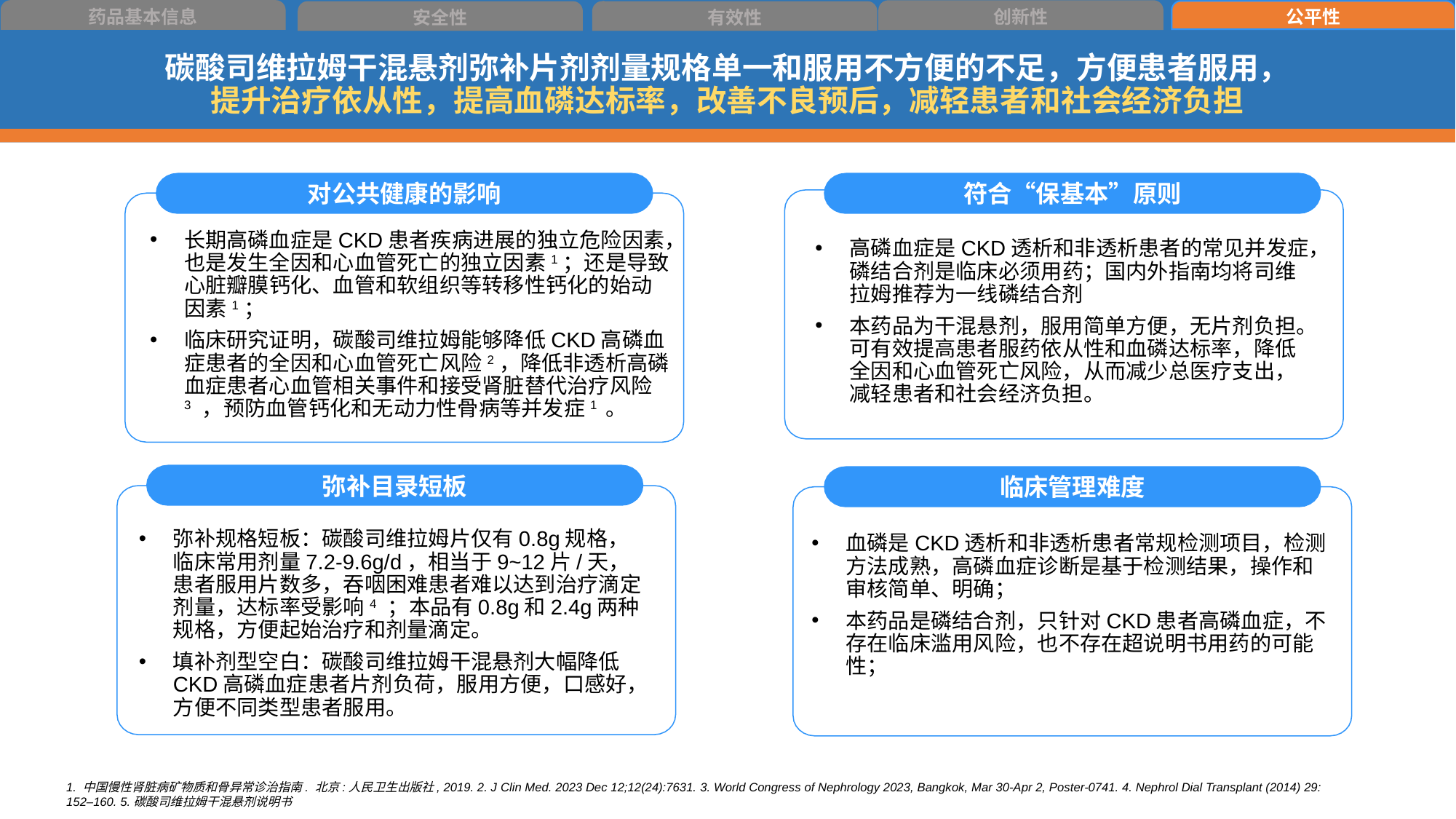

药品基本信息
创新性
公平性
有效性
安全性
# 碳酸司维拉姆干混悬剂弥补片剂剂量规格单一和服用不方便的不足，方便患者服用， 提升治疗依从性，提高血磷达标率，改善不良预后，减轻患者和社会经济负担
对公共健康的影响
符合“保基本”原则

长期高磷血症是CKD患者疾病进展的独立危险因素，也是发生全因和心血管死亡的独立因素1；还是导致心脏瓣膜钙化、血管和软组织等转移性钙化的始动因素1；
临床研究证明，碳酸司维拉姆能够降低CKD高磷血症患者的全因和心血管死亡风险2，降低非透析高磷血症患者心血管相关事件和接受肾脏替代治疗风险3 ，预防血管钙化和无动力性骨病等并发症1 。
高磷血症是CKD透析和非透析患者的常见并发症，磷结合剂是临床必须用药；国内外指南均将司维拉姆推荐为一线磷结合剂
本药品为干混悬剂，服用简单方便，无片剂负担。可有效提高患者服药依从性和血磷达标率，降低全因和心血管死亡风险，从而减少总医疗支出，减轻患者和社会经济负担。

弥补目录短板
临床管理难度

弥补规格短板：碳酸司维拉姆片仅有0.8g规格，临床常用剂量7.2-9.6g/d，相当于9~12片/天，患者服用片数多，吞咽困难患者难以达到治疗滴定剂量，达标率受影响4 ；本品有0.8g和2.4g两种规格，方便起始治疗和剂量滴定。
填补剂型空白：碳酸司维拉姆干混悬剂大幅降低CKD高磷血症患者片剂负荷，服用方便，口感好，方便不同类型患者服用。
血磷是CKD透析和非透析患者常规检测项目，检测方法成熟，高磷血症诊断是基于检测结果，操作和审核简单、明确；
本药品是磷结合剂，只针对CKD患者高磷血症，不存在临床滥用风险，也不存在超说明书用药的可能性；

1. 中国慢性肾脏病矿物质和骨异常诊治指南. 北京:人民卫生出版社, 2019. 2. J Clin Med. 2023 Dec 12;12(24):7631. 3. World Congress of Nephrology 2023, Bangkok, Mar 30-Apr 2, Poster-0741. 4. Nephrol Dial Transplant (2014) 29: 152–160. 5.碳酸司维拉姆干混悬剂说明书